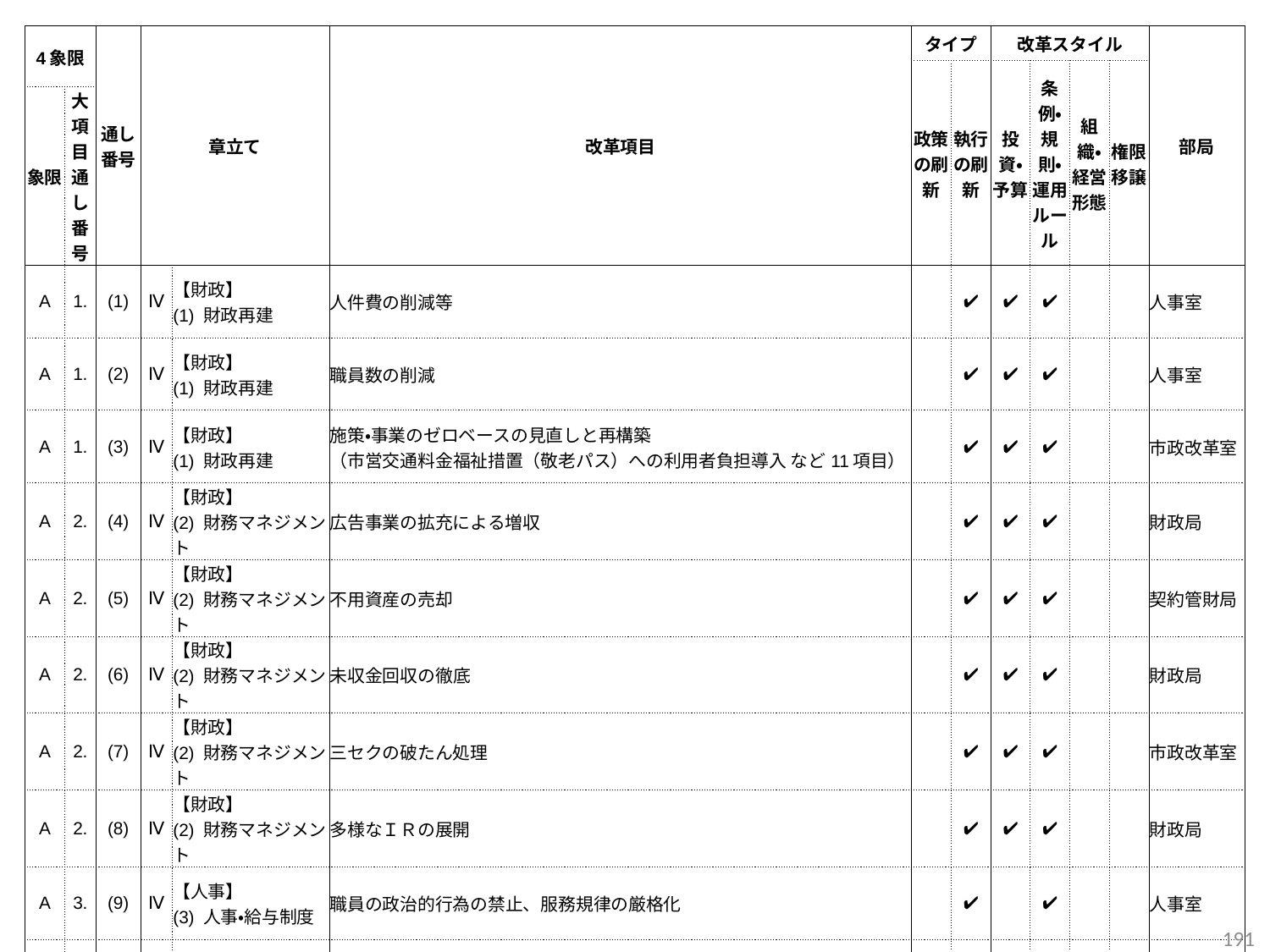

| 4象限 |  | 通し番号 | 章立て |  | 改革項目 | タイプ |  | 改革スタイル |  |  |  | 部局 |
| --- | --- | --- | --- | --- | --- | --- | --- | --- | --- | --- | --- | --- |
|  |  |  |  |  |  | 政策の刷新 | 執行の刷新 | 投資・予算 | 条例・規則・ 運用ルール | 組織・経営形態 | 権限移譲 |  |
| 象限 | 大項目通し番号 |  |  |  |  |  |  |  |  |  |  |  |
| A | 1. | (1) | Ⅳ | 【財政】 (1) 財政再建 | 人件費の削減等 |  | ✔ | ✔ | ✔ |  |  | 人事室 |
| A | 1. | (2) | Ⅳ | 【財政】 (1) 財政再建 | 職員数の削減 |  | ✔ | ✔ | ✔ |  |  | 人事室 |
| A | 1. | (3) | Ⅳ | 【財政】 (1) 財政再建 | 施策・事業のゼロベースの見直しと再構築 （市営交通料金福祉措置（敬老パス）への利用者負担導入 など11項目） |  | ✔ | ✔ | ✔ |  |  | 市政改革室 |
| A | 2. | (4) | Ⅳ | 【財政】 (2) 財務マネジメント | 広告事業の拡充による増収 |  | ✔ | ✔ | ✔ |  |  | 財政局 |
| A | 2. | (5) | Ⅳ | 【財政】 (2) 財務マネジメント | 不用資産の売却 |  | ✔ | ✔ | ✔ |  |  | 契約管財局 |
| A | 2. | (6) | Ⅳ | 【財政】 (2) 財務マネジメント | 未収金回収の徹底 |  | ✔ | ✔ | ✔ |  |  | 財政局 |
| A | 2. | (7) | Ⅳ | 【財政】 (2) 財務マネジメント | 三セクの破たん処理 |  | ✔ | ✔ | ✔ |  |  | 市政改革室 |
| A | 2. | (8) | Ⅳ | 【財政】 (2) 財務マネジメント | 多様なＩＲの展開 |  | ✔ | ✔ | ✔ |  |  | 財政局 |
| A | 3. | (9) | Ⅳ | 【人事】 (3) 人事・給与制度 | 職員の政治的行為の禁止、服務規律の厳格化 |  | ✔ |  | ✔ |  |  | 人事室 |
| A | 3. | (10) | Ⅳ | 【人事】 (3) 人事・給与制度 | 人事評価への相対評価等の導入 |  | ✔ |  | ✔ |  |  | 人事室 |
191